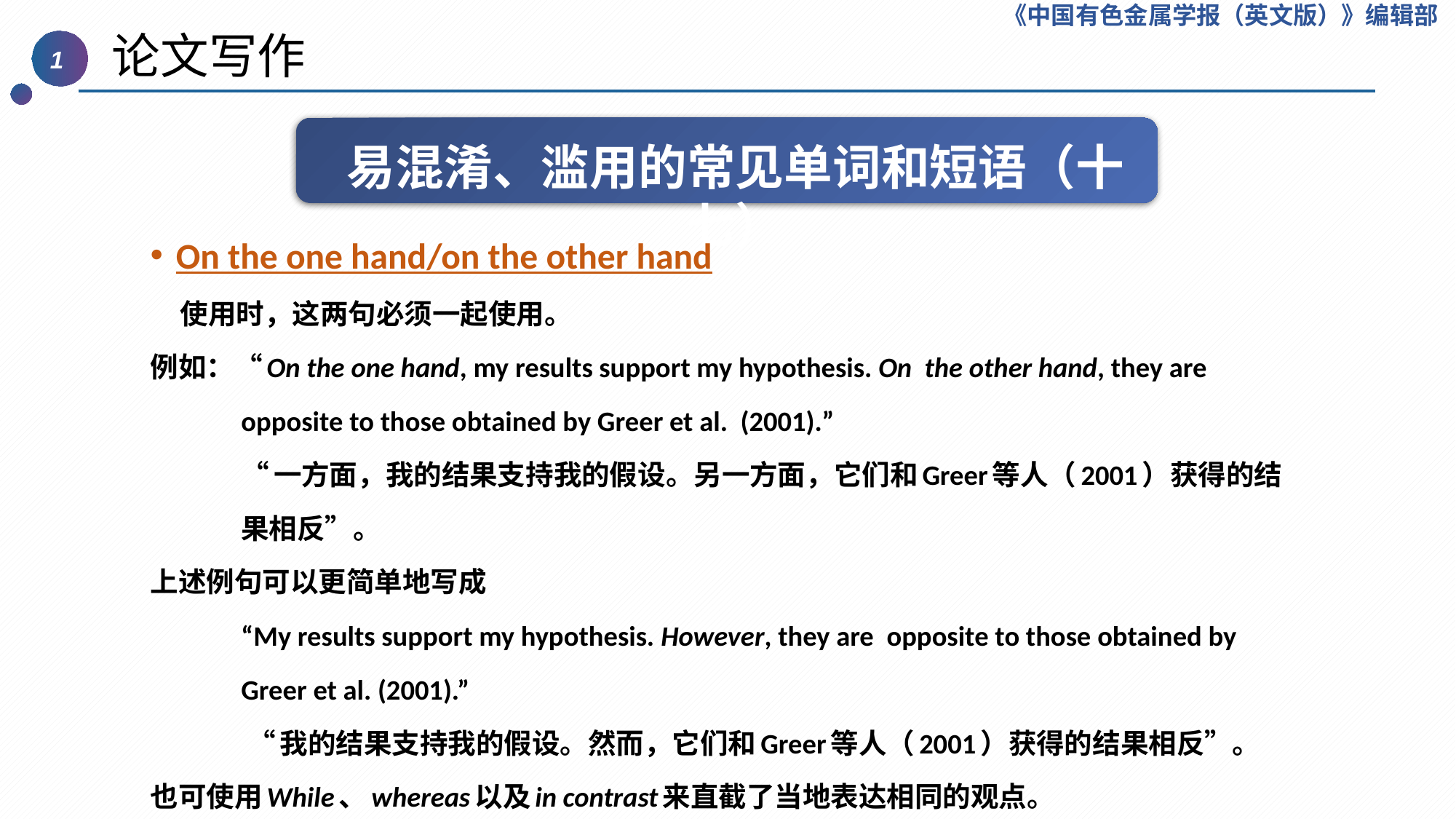

《中国有色金属学报（英文版）》编辑部

      论文写作

1

易混淆、滥用的常见单词和短语（十七）
On the one hand/on the other hand
    使用时，这两句必须一起使用。
例如：“On the one hand, my results support my hypothesis. On  the other hand, they are opposite to those obtained by Greer et al.  (2001).”
“一方面，我的结果支持我的假设。另一方面，它们和Greer等人（2001）获得的结果相反”。
上述例句可以更简单地写成
“My results support my hypothesis. However, they are  opposite to those obtained by Greer et al. (2001).”
 “我的结果支持我的假设。然而，它们和Greer等人（2001）获得的结果相反”。
也可使用While、whereas以及in contrast来直截了当地表达相同的观点。